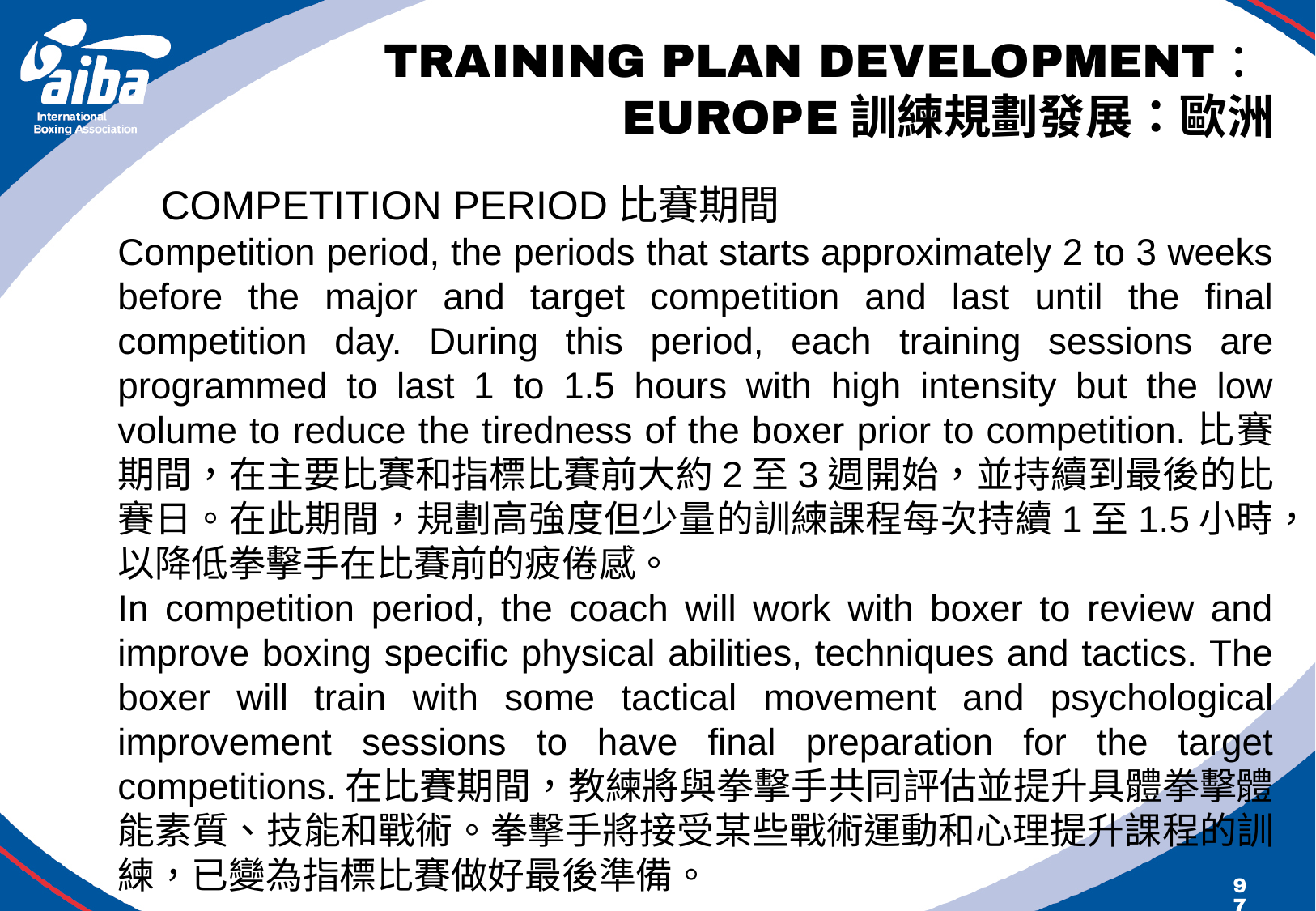

# TRAINING PLAN DEVELOPMENT： EUROPE訓練規劃發展：歐洲
COMPETITION PERIOD比賽期間
Competition period, the periods that starts approximately 2 to 3 weeks before the major and target competition and last until the final competition day. During this period, each training sessions are programmed to last 1 to 1.5 hours with high intensity but the low volume to reduce the tiredness of the boxer prior to competition.比賽期間，在主要比賽和指標比賽前大約2至3週開始，並持續到最後的比賽日。在此期間，規劃高強度但少量的訓練課程每次持續1至1.5小時，以降低拳擊手在比賽前的疲倦感。
In competition period, the coach will work with boxer to review and improve boxing specific physical abilities, techniques and tactics. The boxer will train with some tactical movement and psychological improvement sessions to have final preparation for the target competitions.在比賽期間，教練將與拳擊手共同評估並提升具體拳擊體能素質、技能和戰術。拳擊手將接受某些戰術運動和心理提升課程的訓練，已變為指標比賽做好最後準備。

97